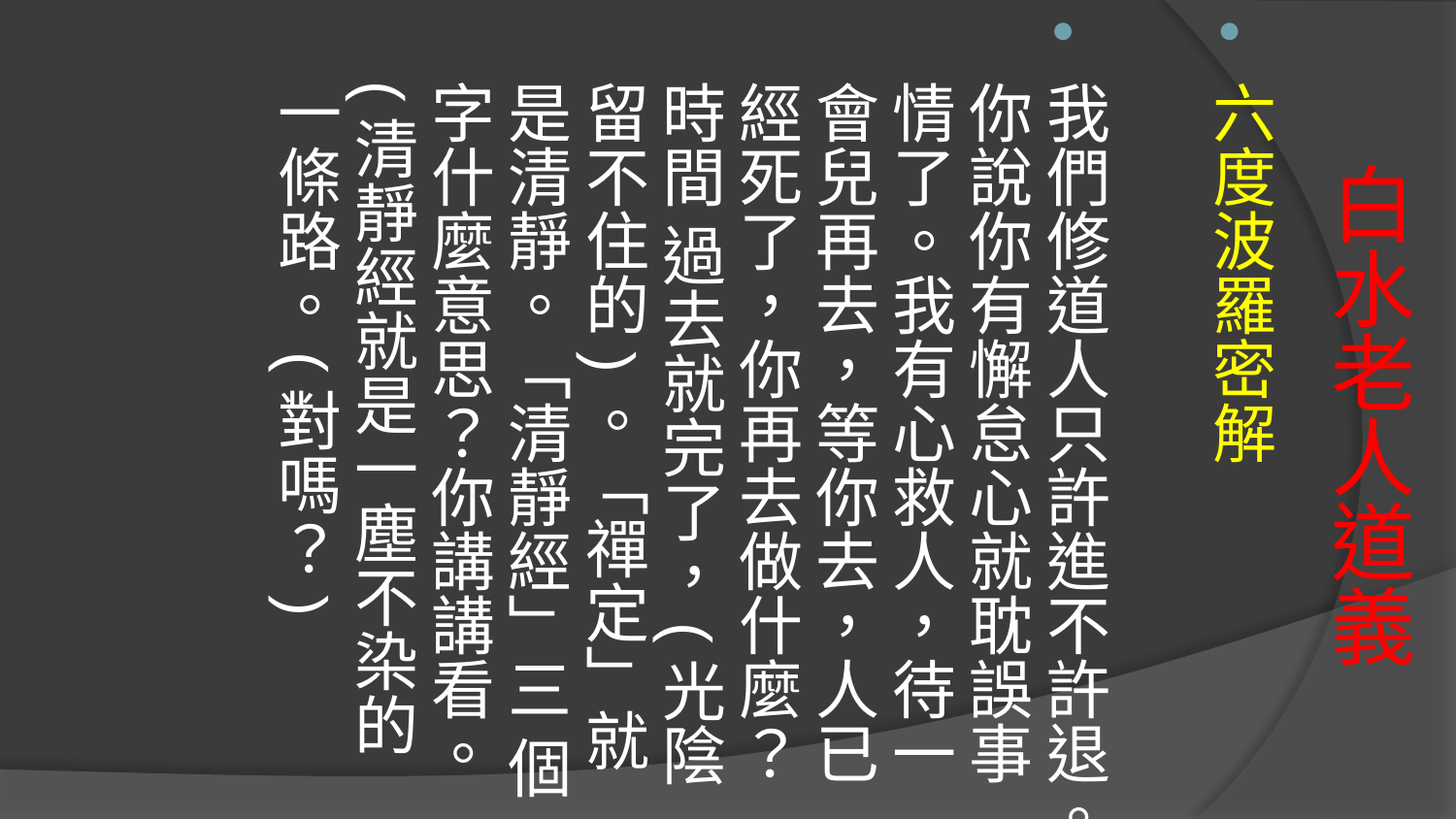

六度波羅密解
我們修道人只許進不許退。你說你有懈怠心就耽誤事情了。我有心救人，待一會兒再去，等你去，人已經死了，你再去做什麼？時間 過去就完了，(光陰留不住的)。「禪定」就是清靜。「清靜經」三 個字什麼意思？你講講看。(清靜經就是一塵不染的一條路。(對嗎？)

# 白水老人道義